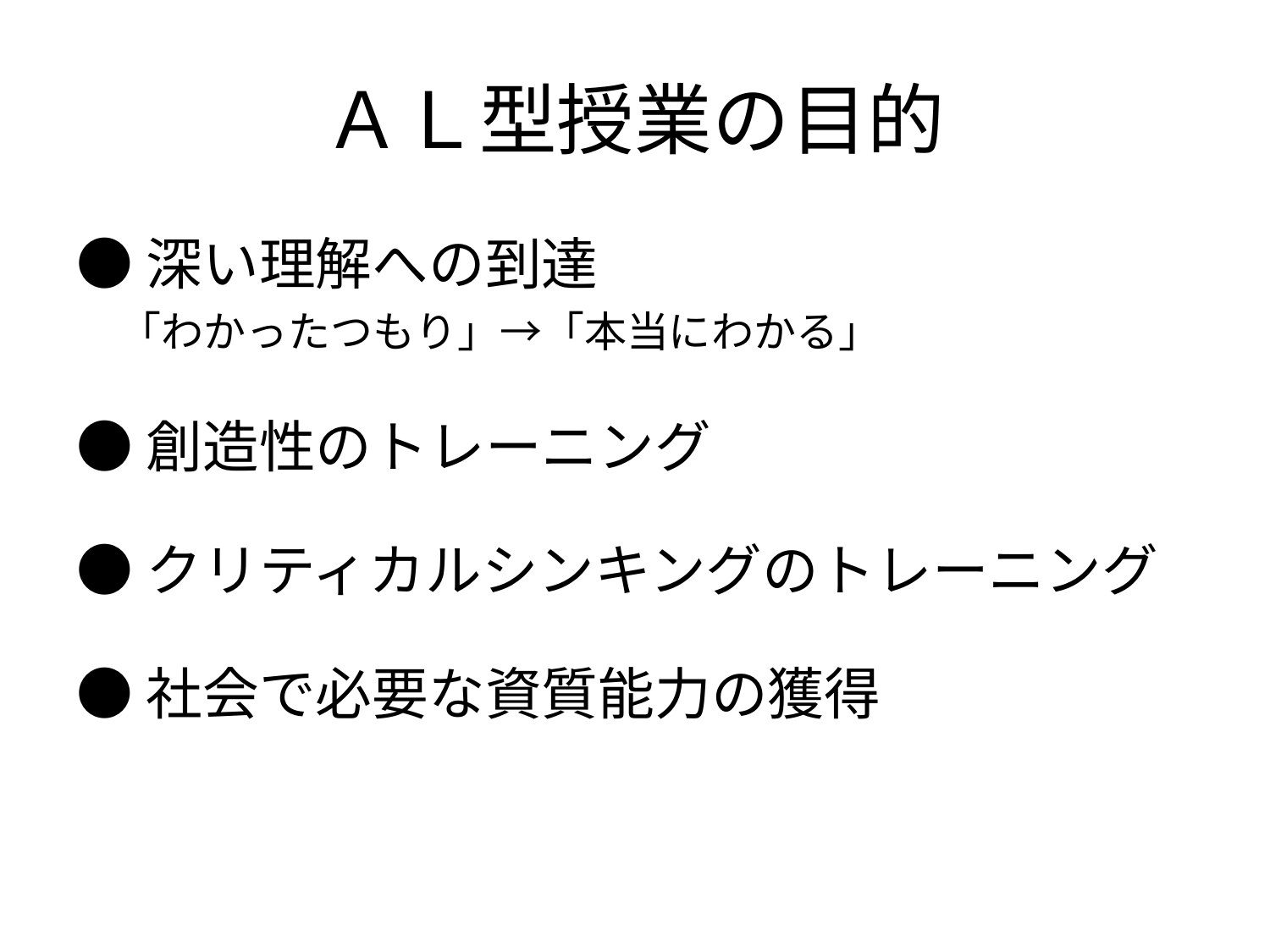

# ＡＬ型授業の目的
●深い理解への到達
　「わかったつもり」→「本当にわかる」

●創造性のトレーニング

●クリティカルシンキングのトレーニング

●社会で必要な資質能力の獲得